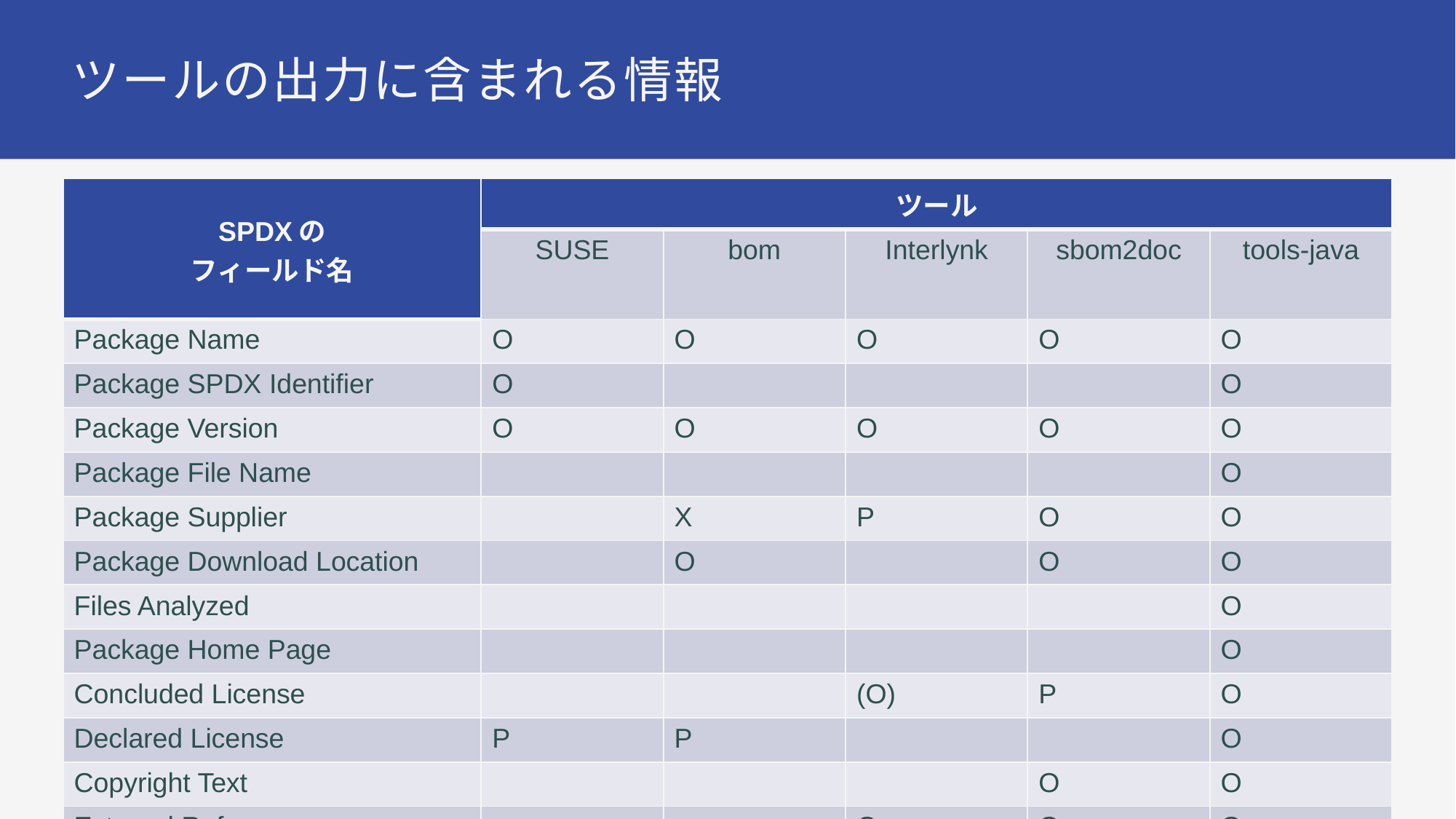

# ツールの出力に含まれる情報
| SPDXの フィールド名 | ツール |  |  |  |  |
| --- | --- | --- | --- | --- | --- |
|  | SUSE | bom | Interlynk | sbom2doc | tools-java |
| Package Name | O | O | O | O | O |
| Package SPDX Identifier | O |  |  |  | O |
| Package Version | O | O | O | O | O |
| Package File Name |  |  |  |  | O |
| Package Supplier |  | X | P | O | O |
| Package Download Location |  | O |  | O | O |
| Files Analyzed |  |  |  |  | O |
| Package Home Page |  |  |  |  | O |
| Concluded License |  |  | (O) | P | O |
| Declared License | P | P |  |  | O |
| Copyright Text |  |  |  | O | O |
| External Reference |  |  | O | O | O |
23